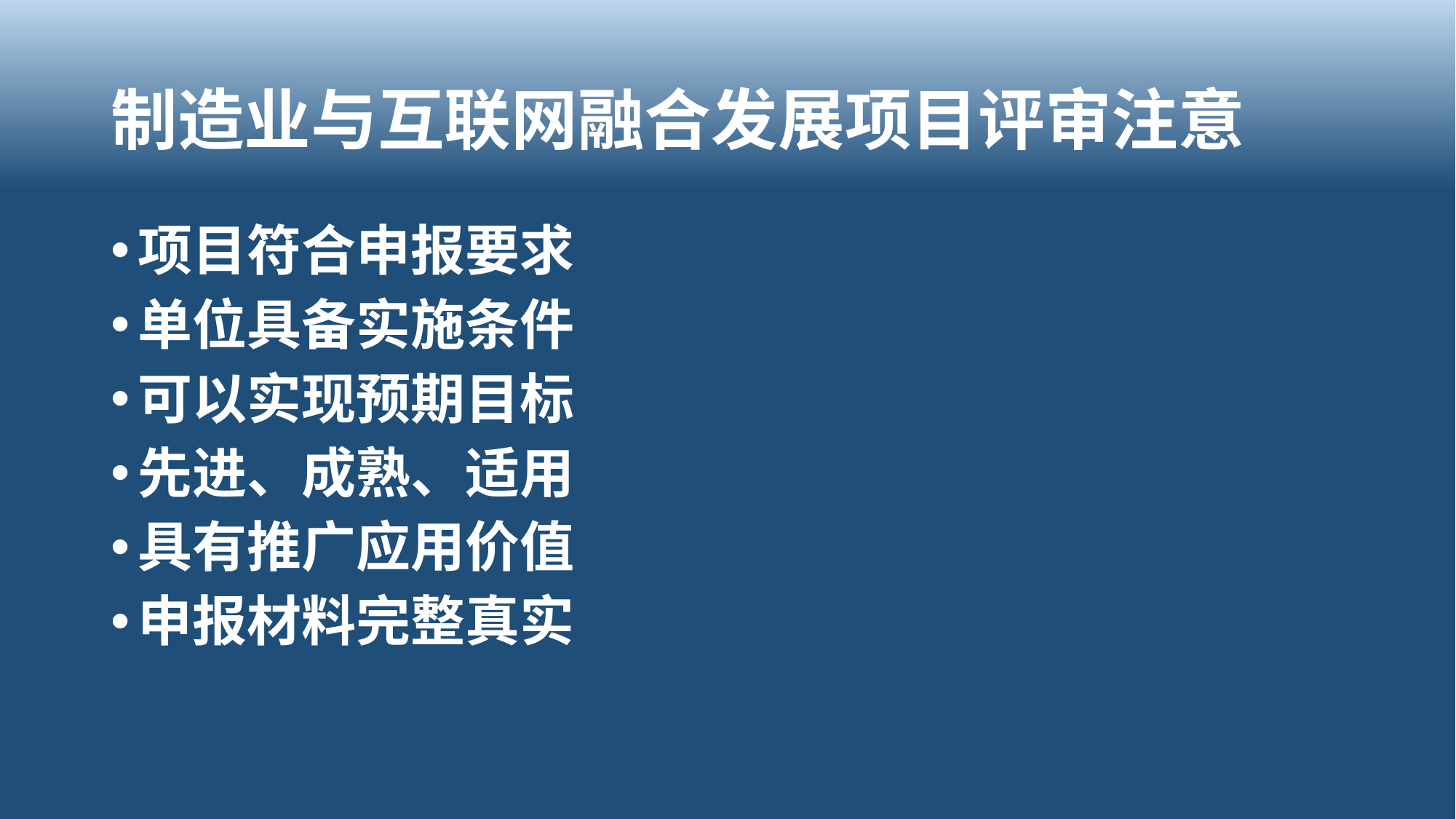

# 制造业与互联网融合发展项目评审注意
项目符合申报要求
单位具备实施条件
可以实现预期目标
先进、成熟、适用
具有推广应用价值
申报材料完整真实